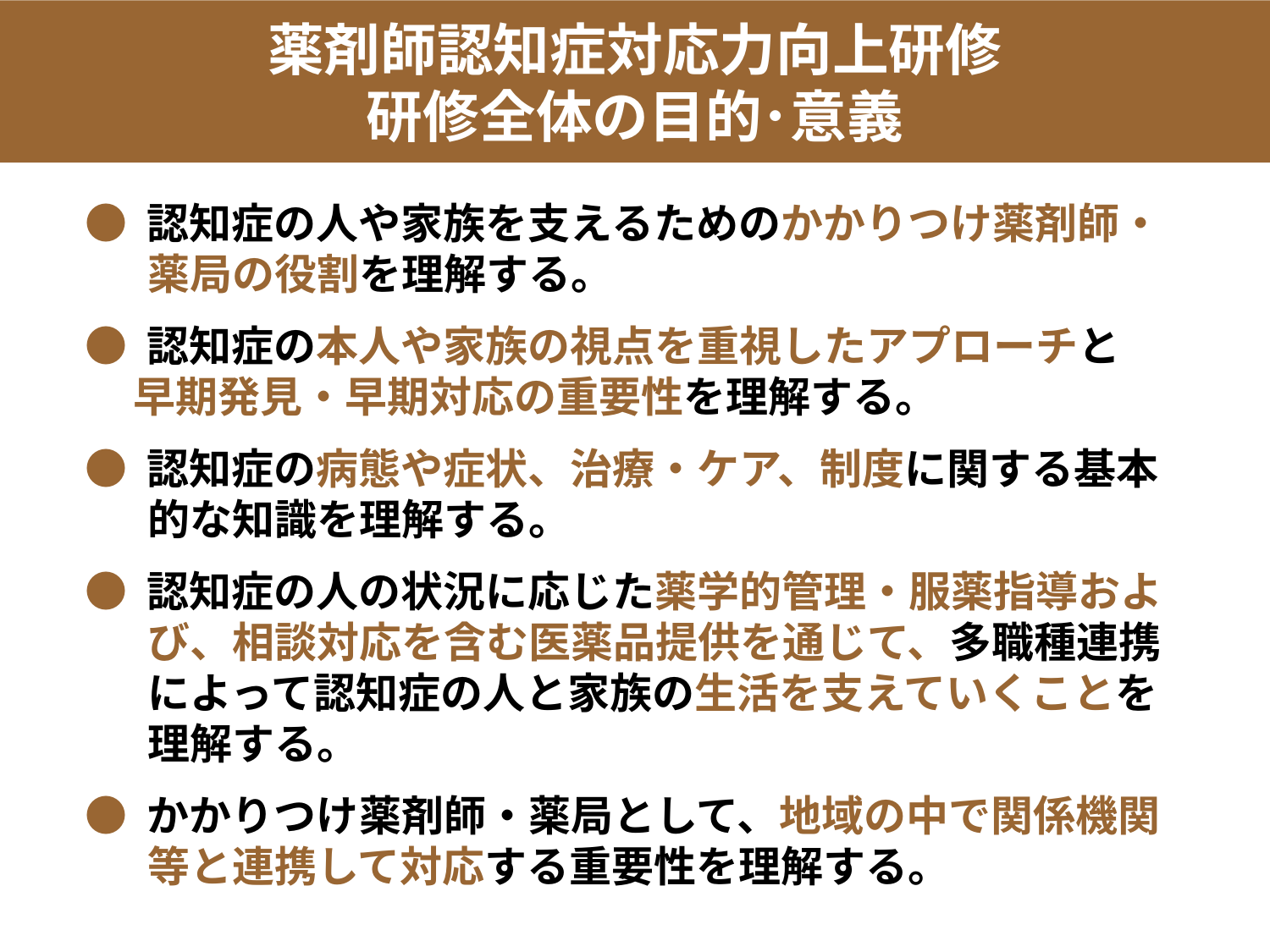

薬剤師認知症対応力向上研修
研修全体の目的･意義
● 認知症の人や家族を支えるためのかかりつけ薬剤師・薬局の役割を理解する。
● 認知症の本人や家族の視点を重視したアプローチと
    早期発見・早期対応の重要性を理解する。
● 認知症の病態や症状、治療・ケア、制度に関する基本的な知識を理解する。
● 認知症の人の状況に応じた薬学的管理・服薬指導および、相談対応を含む医薬品提供を通じて、多職種連携によって認知症の人と家族の生活を支えていくことを理解する。
● かかりつけ薬剤師・薬局として、地域の中で関係機関等と連携して対応する重要性を理解する。